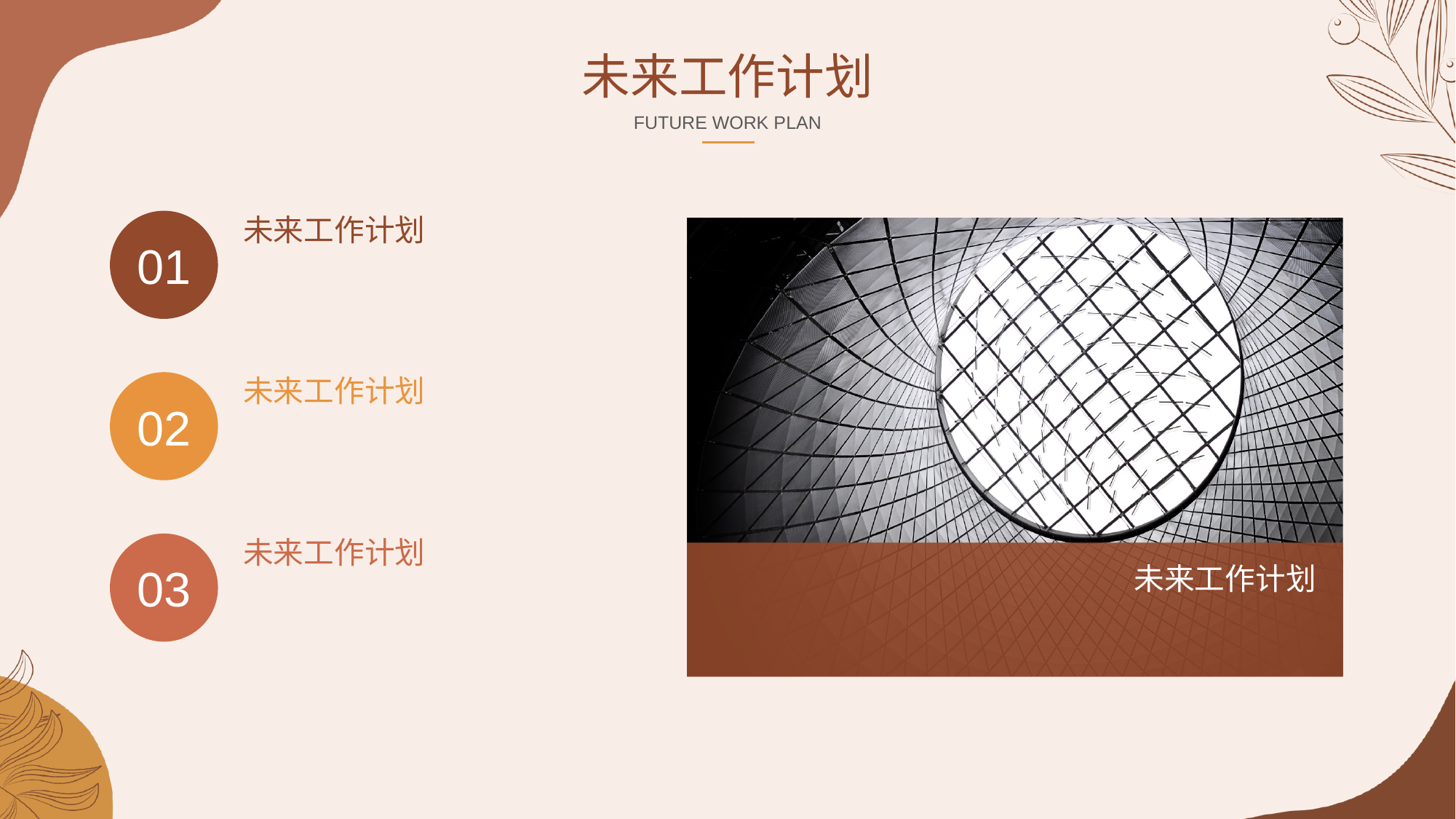

未来工作计划
FUTURE WORK PLAN
01
未来工作计划

02
未来工作计划

03
未来工作计划

未来工作计划